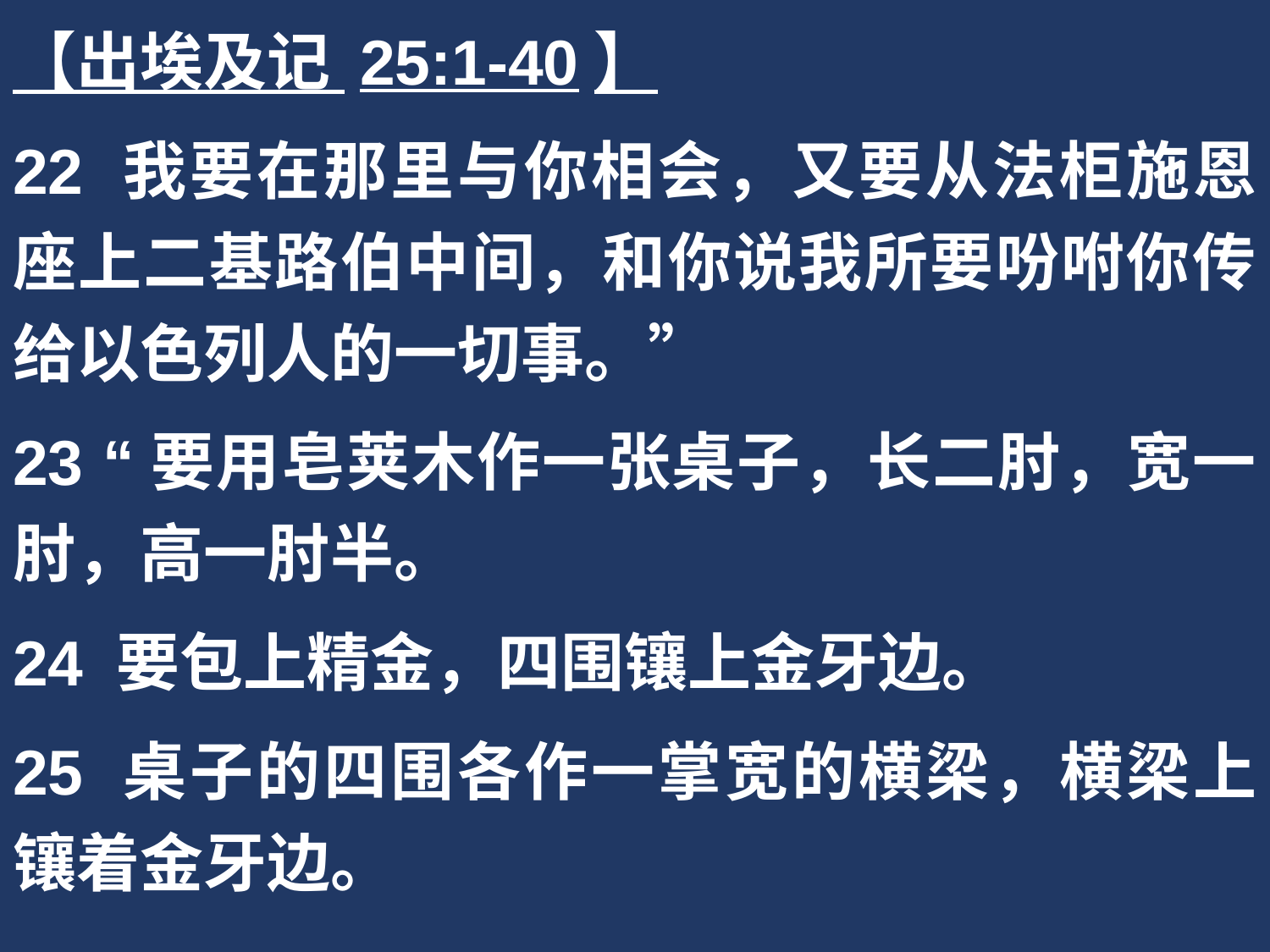

【出埃及记 25:1-40】
22 我要在那里与你相会，又要从法柜施恩座上二基路伯中间，和你说我所要吩咐你传给以色列人的一切事。”
23 “要用皂荚木作一张桌子，长二肘，宽一肘，高一肘半。
24 要包上精金，四围镶上金牙边。
25 桌子的四围各作一掌宽的横梁，横梁上镶着金牙边。